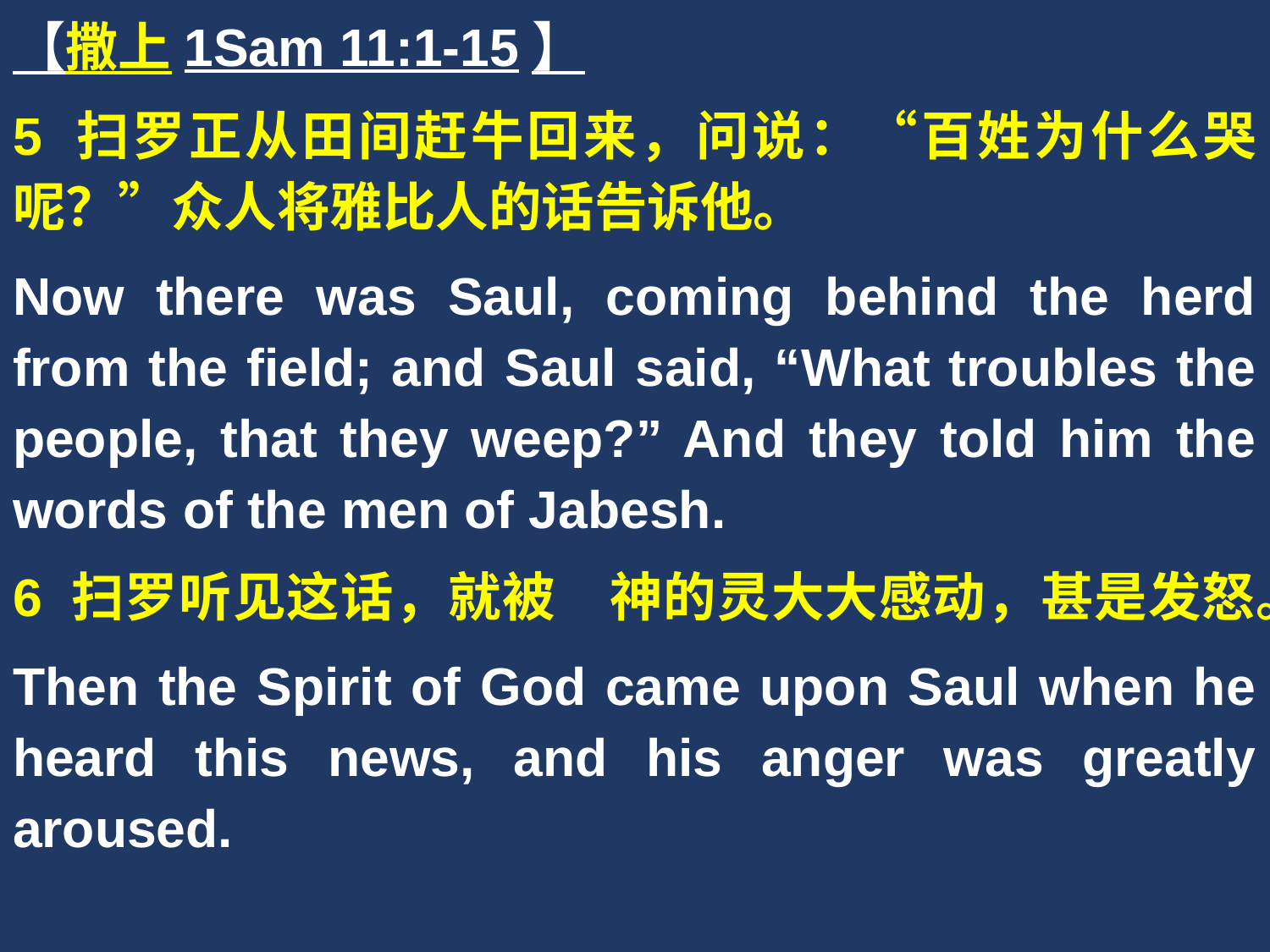

【撒上1Sam 11:1-15】
5 扫罗正从田间赶牛回来，问说：“百姓为什么哭呢？”众人将雅比人的话告诉他。
Now there was Saul, coming behind the herd from the field; and Saul said, “What troubles the people, that they weep?” And they told him the words of the men of Jabesh.
6 扫罗听见这话，就被　神的灵大大感动，甚是发怒。
Then the Spirit of God came upon Saul when he heard this news, and his anger was greatly aroused.